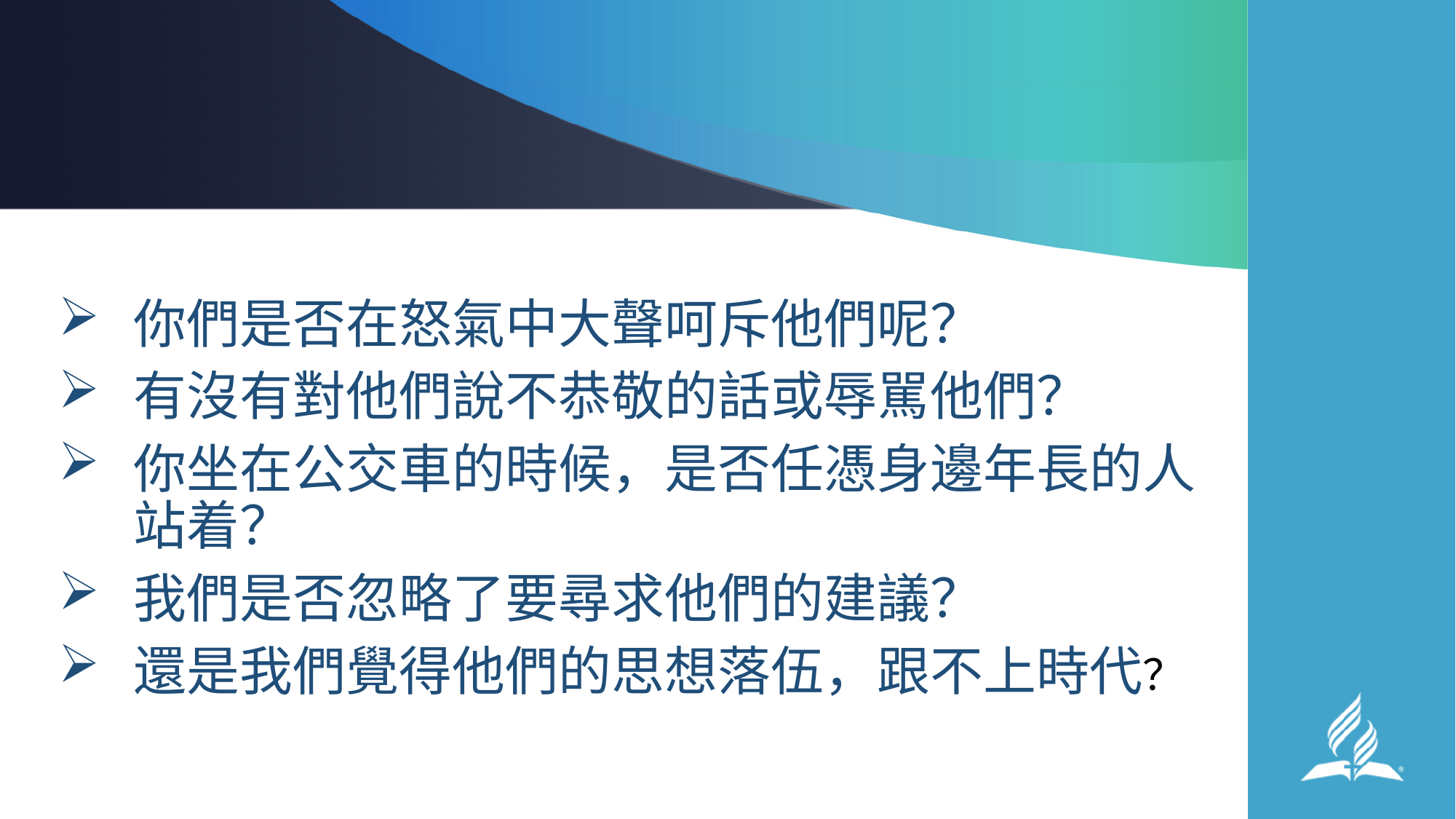

#
你們是否在怒氣中大聲呵斥他們呢？
有沒有對他們說不恭敬的話或辱駡他們？
你坐在公交車的時候，是否任憑身邊年長的人站着？
我們是否忽略了要尋求他們的建議？
還是我們覺得他們的思想落伍，跟不上時代？